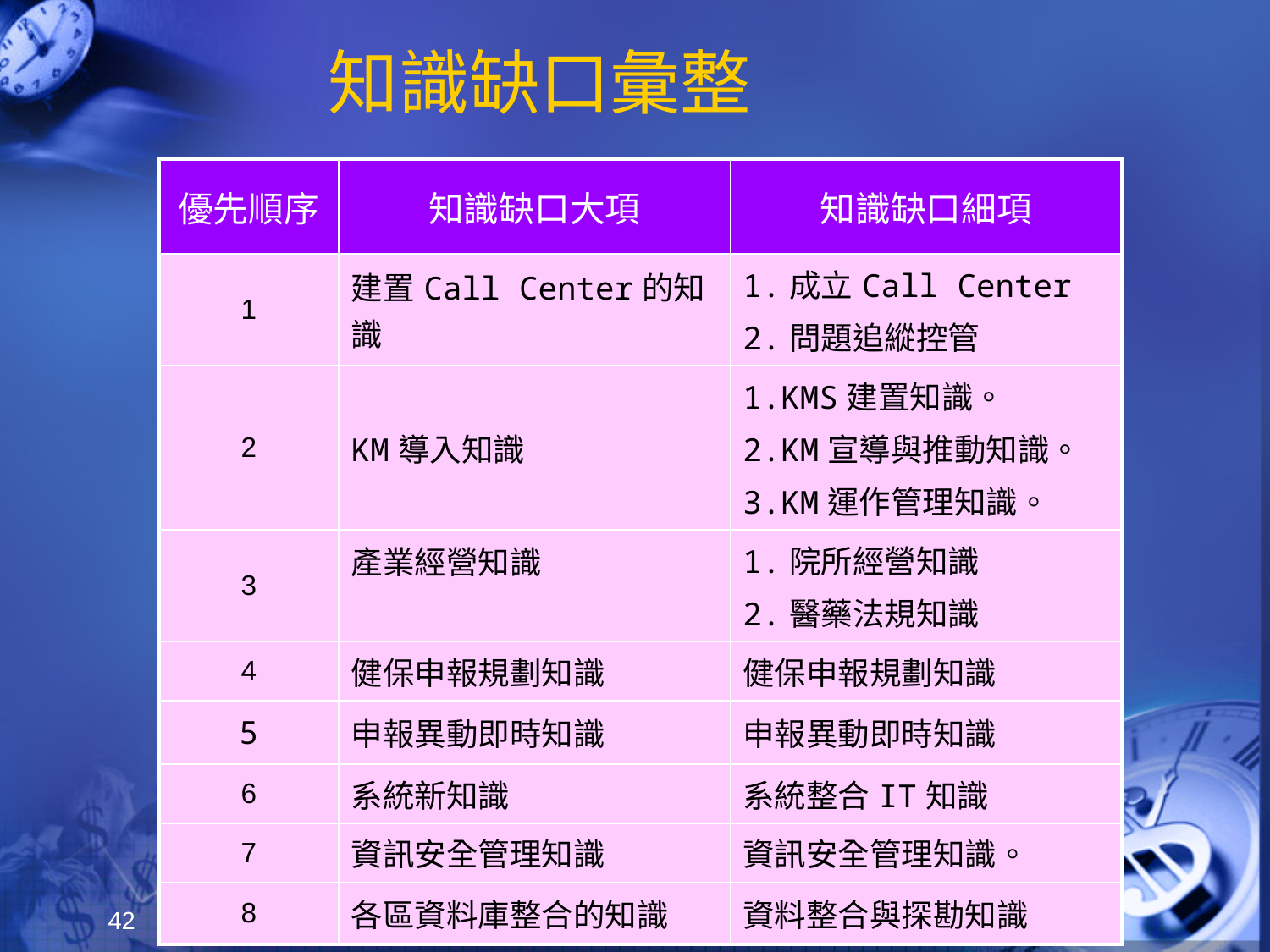

知識缺口彙整
| 優先順序 | 知識缺口大項 | 知識缺口細項 |
| --- | --- | --- |
| 1 | 建置Call Center的知識 | 1.成立Call Center 2.問題追縱控管 |
| 2 | KM導入知識 | 1.KMS建置知識。 2.KM宣導與推動知識。 3.KM運作管理知識。 |
| 3 | 產業經營知識 | 1.院所經營知識 2.醫藥法規知識 |
| 4 | 健保申報規劃知識 | 健保申報規劃知識 |
| 5 | 申報異動即時知識 | 申報異動即時知識 |
| 6 | 系統新知識 | 系統整合IT知識 |
| 7 | 資訊安全管理知識 | 資訊安全管理知識。 |
| 8 | 各區資料庫整合的知識 | 資料整合與探勘知識 |
42